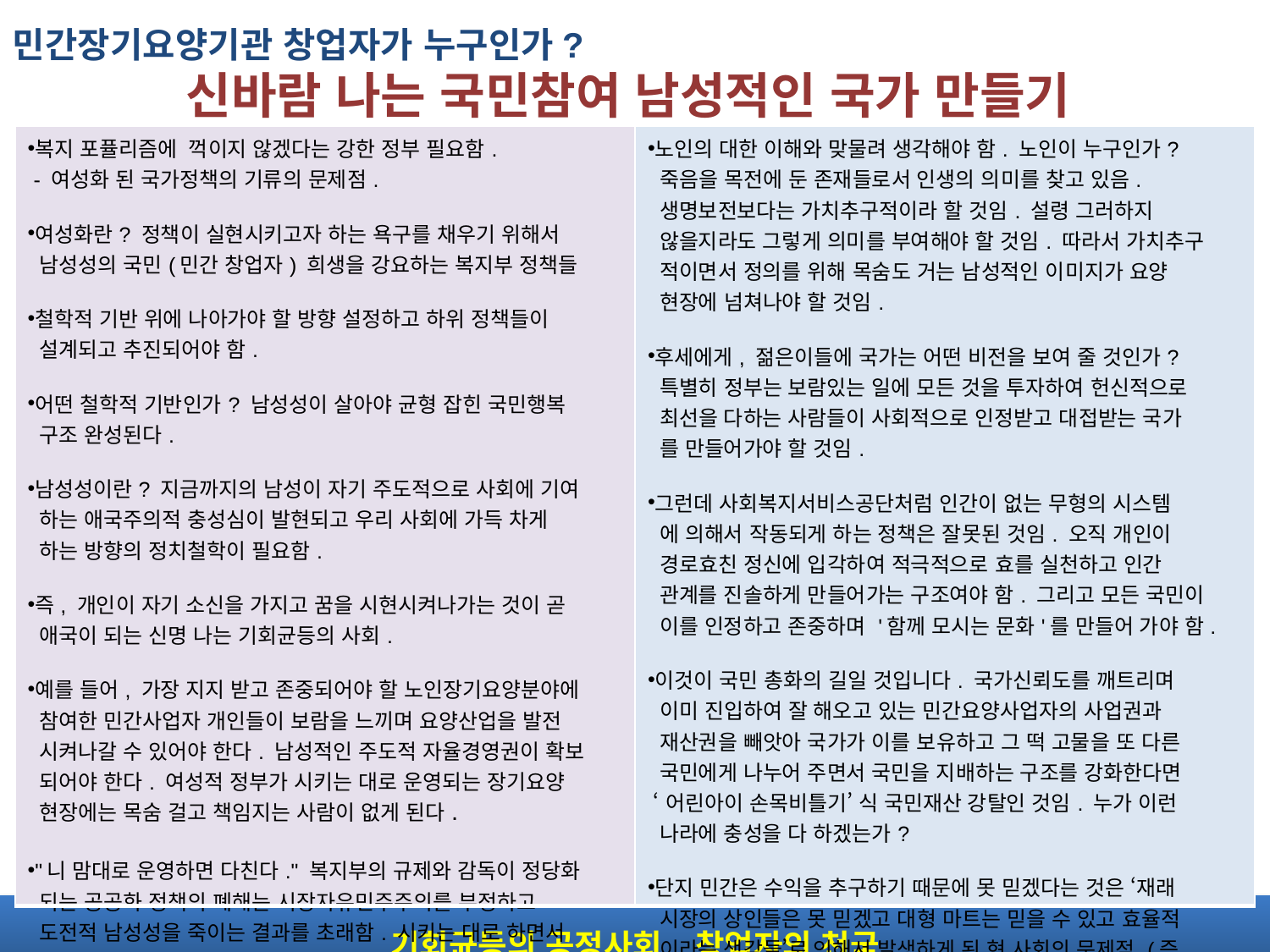

민간장기요양기관 창업자가 누구인가?
신바람 나는 국민참여 남성적인 국가 만들기
| 복지 포퓰리즘에 꺽이지 않겠다는 강한 정부 필요함. - 여성화 된 국가정책의 기류의 문제점. 여성화란? 정책이 실현시키고자 하는 욕구를 채우기 위해서 남성성의 국민(민간 창업자) 희생을 강요하는 복지부 정책들 철학적 기반 위에 나아가야 할 방향 설정하고 하위 정책들이 설계되고 추진되어야 함. 어떤 철학적 기반인가? 남성성이 살아야 균형 잡힌 국민행복 구조 완성된다. 남성성이란? 지금까지의 남성이 자기 주도적으로 사회에 기여 하는 애국주의적 충성심이 발현되고 우리 사회에 가득 차게 하는 방향의 정치철학이 필요함. 즉, 개인이 자기 소신을 가지고 꿈을 시현시켜나가는 것이 곧 애국이 되는 신명 나는 기회균등의 사회. 예를 들어, 가장 지지 받고 존중되어야 할 노인장기요양분야에 참여한 민간사업자 개인들이 보람을 느끼며 요양산업을 발전 시켜나갈 수 있어야 한다. 남성적인 주도적 자율경영권이 확보 되어야 한다. 여성적 정부가 시키는 대로 운영되는 장기요양 현장에는 목숨 걸고 책임지는 사람이 없게 된다. "니 맘대로 운영하면 다친다." 복지부의 규제와 감독이 정당화 되는 공공화 정책의 폐해는 시장자유민주주의를 부정하고 도전적 남성성을 죽이는 결과를 초래함. 시키는 대로 하면서 꿀을 탐익하려는 여성성만이 장기요양현장을 가득 채우게 됨. | 노인의 대한 이해와 맞물려 생각해야 함. 노인이 누구인가? 죽음을 목전에 둔 존재들로서 인생의 의미를 찾고 있음. 생명보전보다는 가치추구적이라 할 것임. 설령 그러하지 않을지라도 그렇게 의미를 부여해야 할 것임. 따라서 가치추구 적이면서 정의를 위해 목숨도 거는 남성적인 이미지가 요양 현장에 넘쳐나야 할 것임. 후세에게, 젊은이들에 국가는 어떤 비전을 보여 줄 것인가? 특별히 정부는 보람있는 일에 모든 것을 투자하여 헌신적으로 최선을 다하는 사람들이 사회적으로 인정받고 대접받는 국가 를 만들어가야 할 것임. 그런데 사회복지서비스공단처럼 인간이 없는 무형의 시스템 에 의해서 작동되게 하는 정책은 잘못된 것임. 오직 개인이 경로효친 정신에 입각하여 적극적으로 효를 실천하고 인간 관계를 진솔하게 만들어가는 구조여야 함. 그리고 모든 국민이 이를 인정하고 존중하며 '함께 모시는 문화'를 만들어 가야 함. 이것이 국민 총화의 길일 것입니다. 국가신뢰도를 깨트리며 이미 진입하여 잘 해오고 있는 민간요양사업자의 사업권과 재산권을 빼앗아 국가가 이를 보유하고 그 떡 고물을 또 다른 국민에게 나누어 주면서 국민을 지배하는 구조를 강화한다면 ‘어린아이 손목비틀기’ 식 국민재산 강탈인 것임. 누가 이런 나라에 충성을 다 하겠는가? 단지 민간은 수익을 추구하기 때문에 못 믿겠다는 것은 ‘재래 시장의 상인들은 못 믿겠고 대형 마트는 믿을 수 있고 효율적 이라는 생각들’로 인해서 발생하게 된 현 사회의 문제점 (즉, 개별화되어 정이 없는 사회, 비정규직으로 전락한 노동현장, 빈부격차의 심화, 등)이 요양현장에서 벌어지게 하는 것임. |
| --- | --- |

기회균등의 공정사회, 창업자의 천국